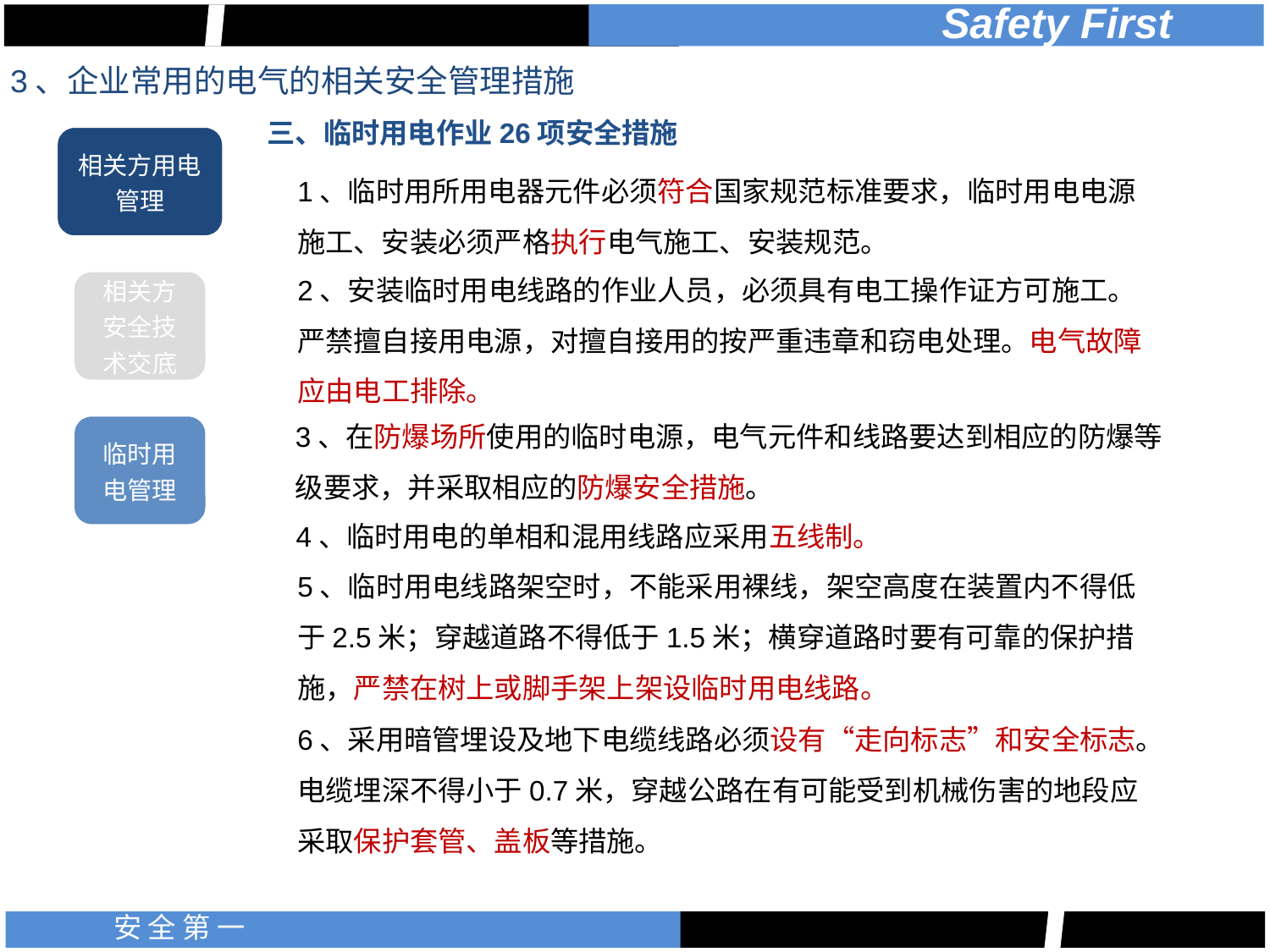

3、企业常用的电气的相关安全管理措施
三、临时用电作业26项安全措施
相关方用电管理
相关方安全技术交底
临时用电管理
1、临时用所用电器元件必须符合国家规范标准要求，临时用电电源施工、安装必须严格执行电气施工、安装规范。
2、安装临时用电线路的作业人员，必须具有电工操作证方可施工。严禁擅自接用电源，对擅自接用的按严重违章和窃电处理。电气故障应由电工排除。
3、在防爆场所使用的临时电源，电气元件和线路要达到相应的防爆等级要求，并采取相应的防爆安全措施。
4、临时用电的单相和混用线路应采用五线制。
5、临时用电线路架空时，不能采用裸线，架空高度在装置内不得低于2.5米；穿越道路不得低于1.5米；横穿道路时要有可靠的保护措施，严禁在树上或脚手架上架设临时用电线路。
6、采用暗管埋设及地下电缆线路必须设有“走向标志”和安全标志。电缆埋深不得小于0.7米，穿越公路在有可能受到机械伤害的地段应采取保护套管、盖板等措施。